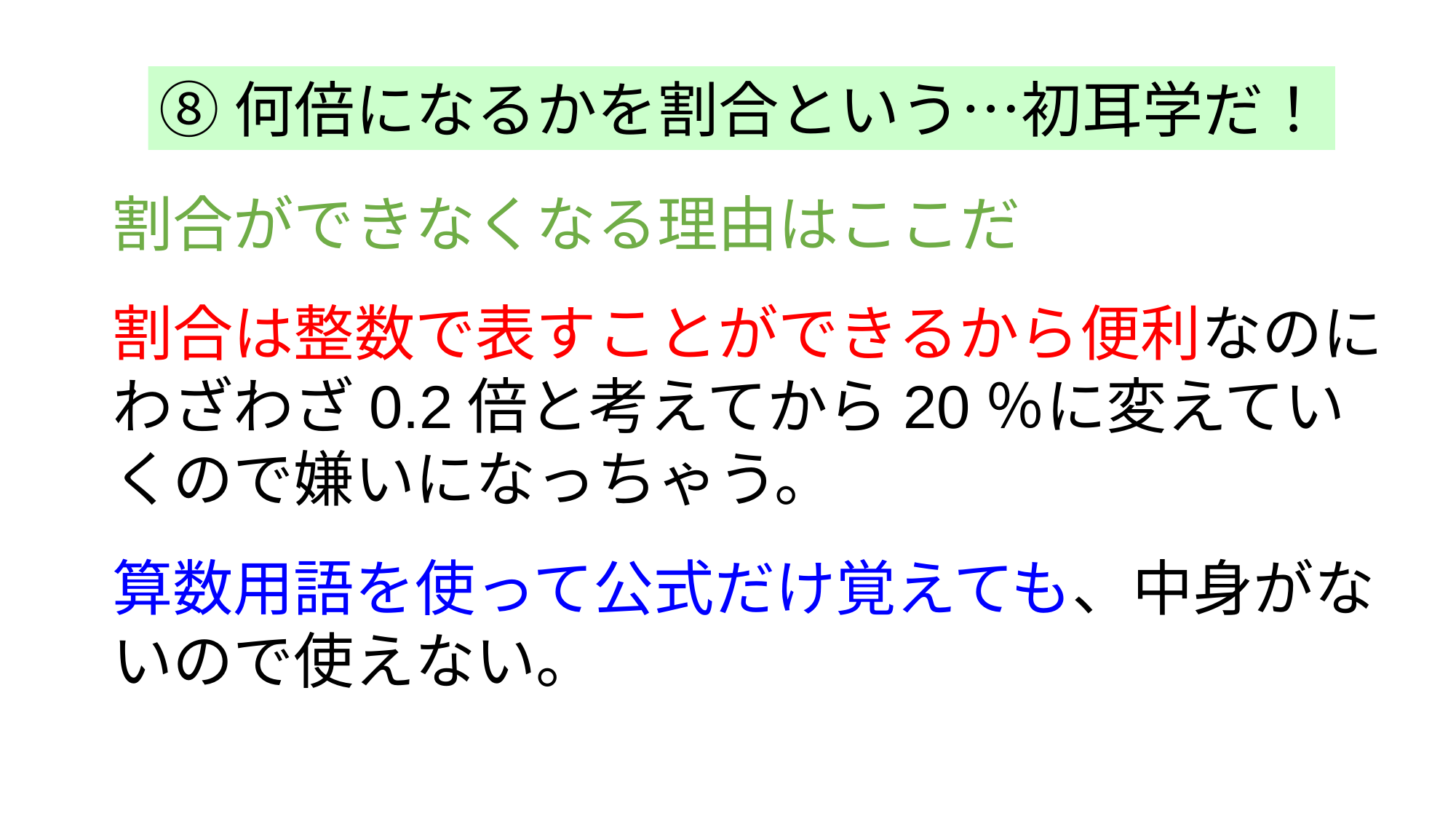

⑧何倍になるかを割合という…初耳学だ！
割合ができなくなる理由はここだ

割合は整数で表すことができるから便利なのにわざわざ0.2倍と考えてから20％に変えていくので嫌いになっちゃう。

算数用語を使って公式だけ覚えても、中身がないので使えない。